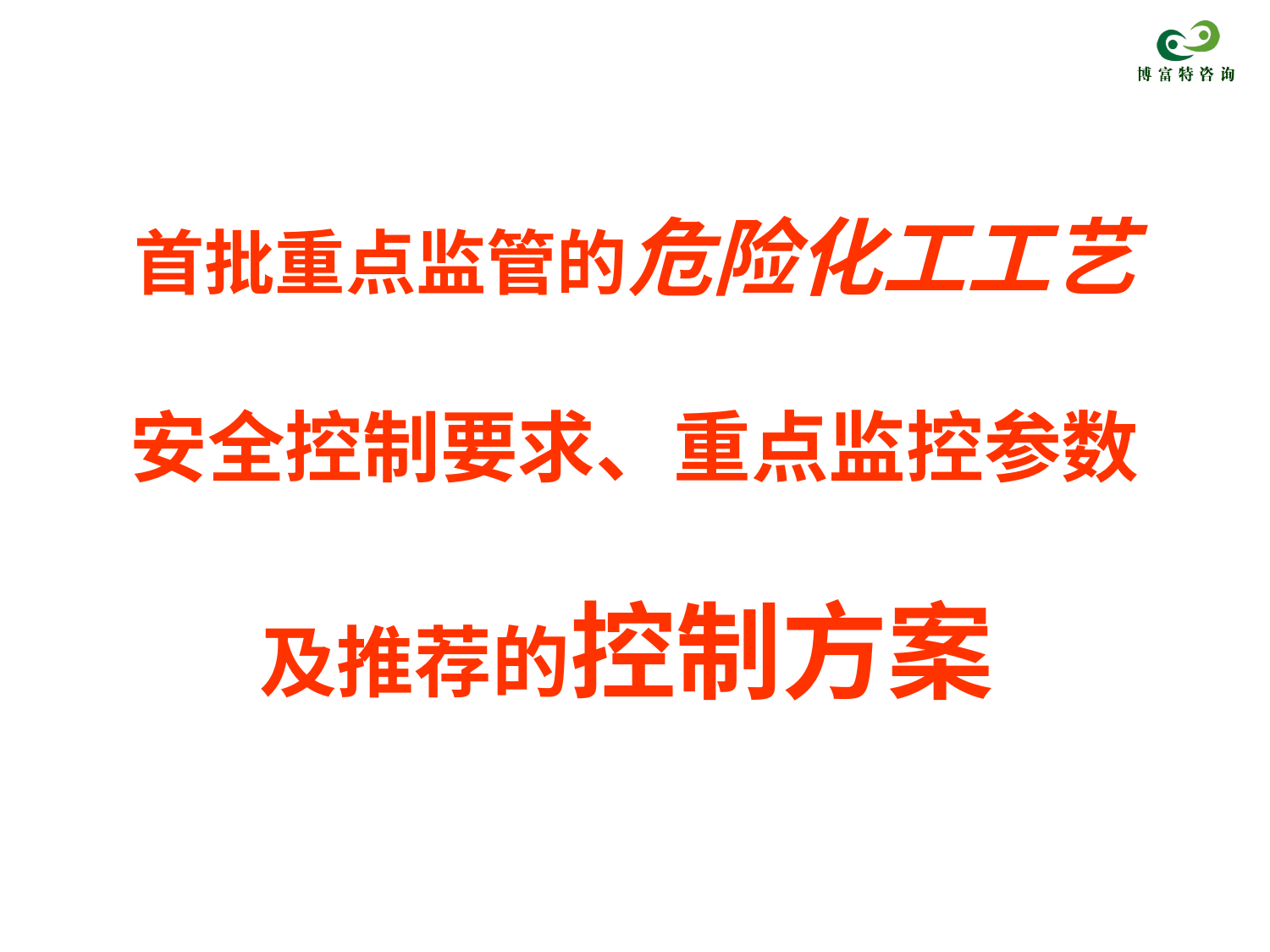

# 首批重点监管的危险化工工艺 安全控制要求、重点监控参数 及推荐的控制方案